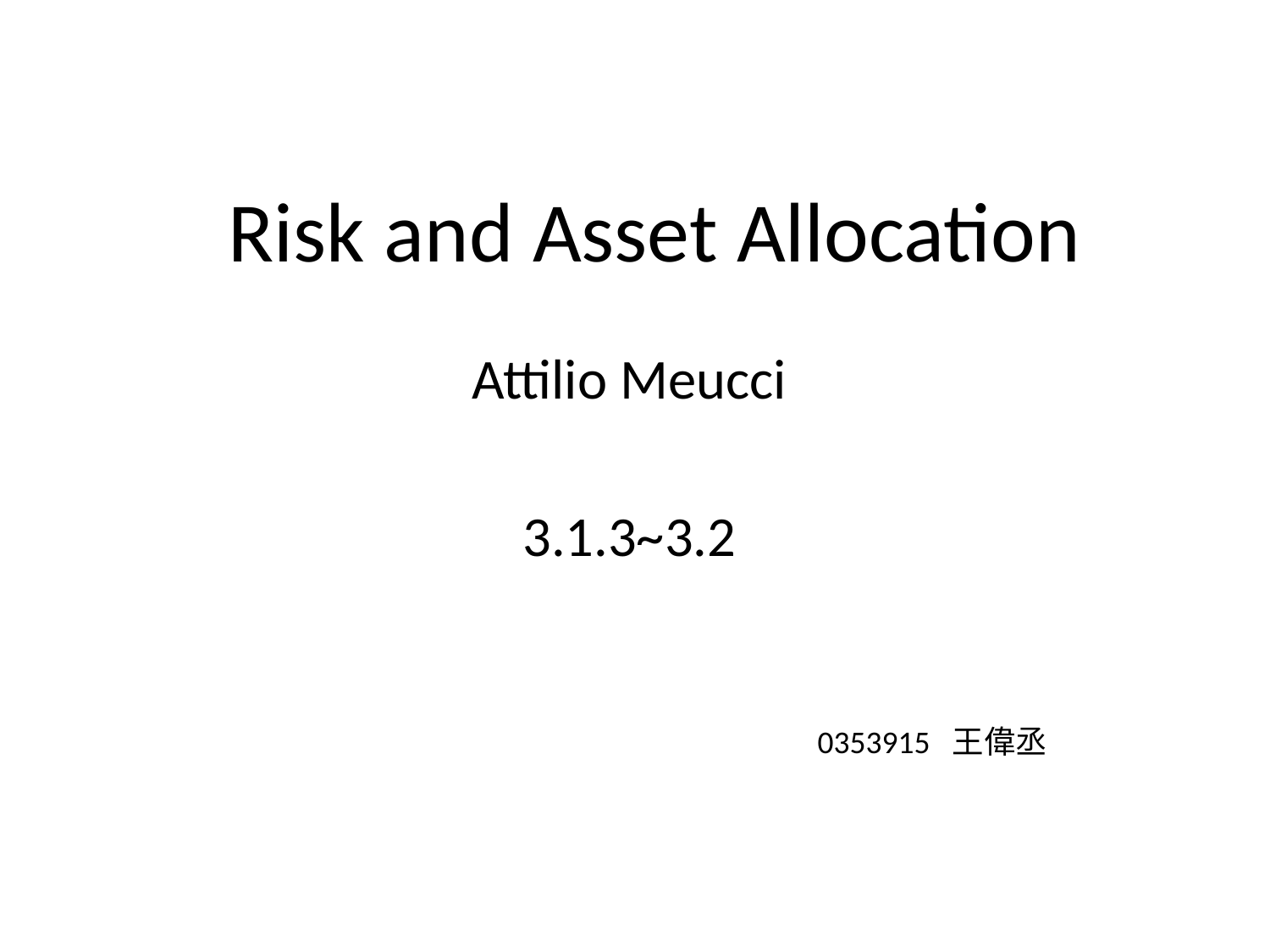

# Risk and Asset Allocation
Attilio Meucci

3.1.3~3.2
0353915  王偉丞